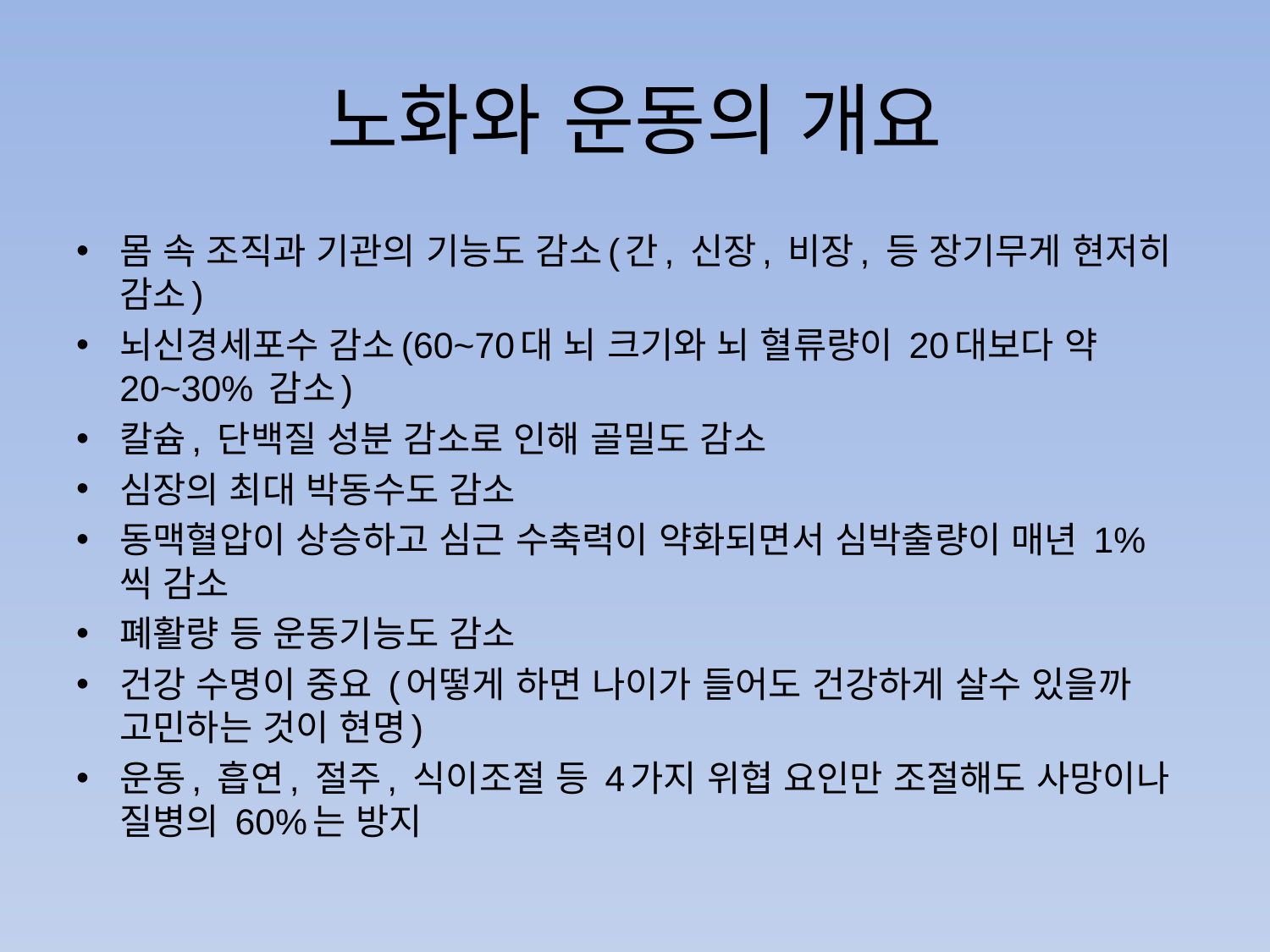

# 노화와 운동의 개요
몸 속 조직과 기관의 기능도 감소(간, 신장, 비장, 등 장기무게 현저히 감소)
뇌신경세포수 감소(60~70대 뇌 크기와 뇌 혈류량이 20대보다 약 20~30% 감소)
칼슘, 단백질 성분 감소로 인해 골밀도 감소
심장의 최대 박동수도 감소
동맥혈압이 상승하고 심근 수축력이 약화되면서 심박출량이 매년 1% 씩 감소
폐활량 등 운동기능도 감소
건강 수명이 중요 (어떻게 하면 나이가 들어도 건강하게 살수 있을까 고민하는 것이 현명)
운동, 흡연, 절주, 식이조절 등 4가지 위협 요인만 조절해도 사망이나 질병의 60%는 방지